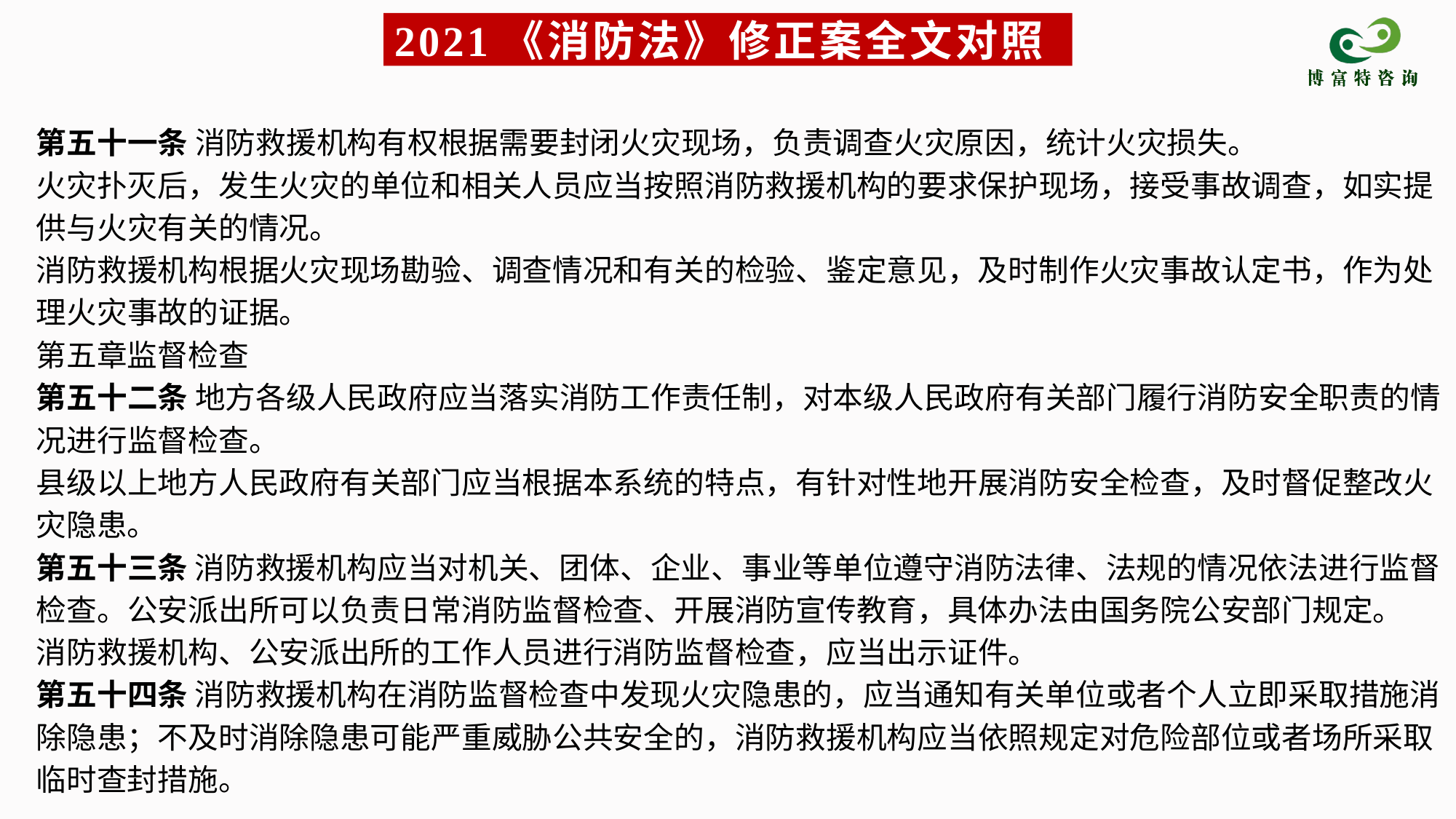

# 2021《消防法》修正案全文对照
第五十一条 消防救援机构有权根据需要封闭火灾现场，负责调查火灾原因，统计火灾损失。
火灾扑灭后，发生火灾的单位和相关人员应当按照消防救援机构的要求保护现场，接受事故调查，如实提供与火灾有关的情况。
消防救援机构根据火灾现场勘验、调查情况和有关的检验、鉴定意见，及时制作火灾事故认定书，作为处理火灾事故的证据。
第五章监督检查
第五十二条 地方各级人民政府应当落实消防工作责任制，对本级人民政府有关部门履行消防安全职责的情况进行监督检查。
县级以上地方人民政府有关部门应当根据本系统的特点，有针对性地开展消防安全检查，及时督促整改火灾隐患。
第五十三条 消防救援机构应当对机关、团体、企业、事业等单位遵守消防法律、法规的情况依法进行监督检查。公安派出所可以负责日常消防监督检查、开展消防宣传教育，具体办法由国务院公安部门规定。
消防救援机构、公安派出所的工作人员进行消防监督检查，应当出示证件。
第五十四条 消防救援机构在消防监督检查中发现火灾隐患的，应当通知有关单位或者个人立即采取措施消除隐患；不及时消除隐患可能严重威胁公共安全的，消防救援机构应当依照规定对危险部位或者场所采取临时查封措施。